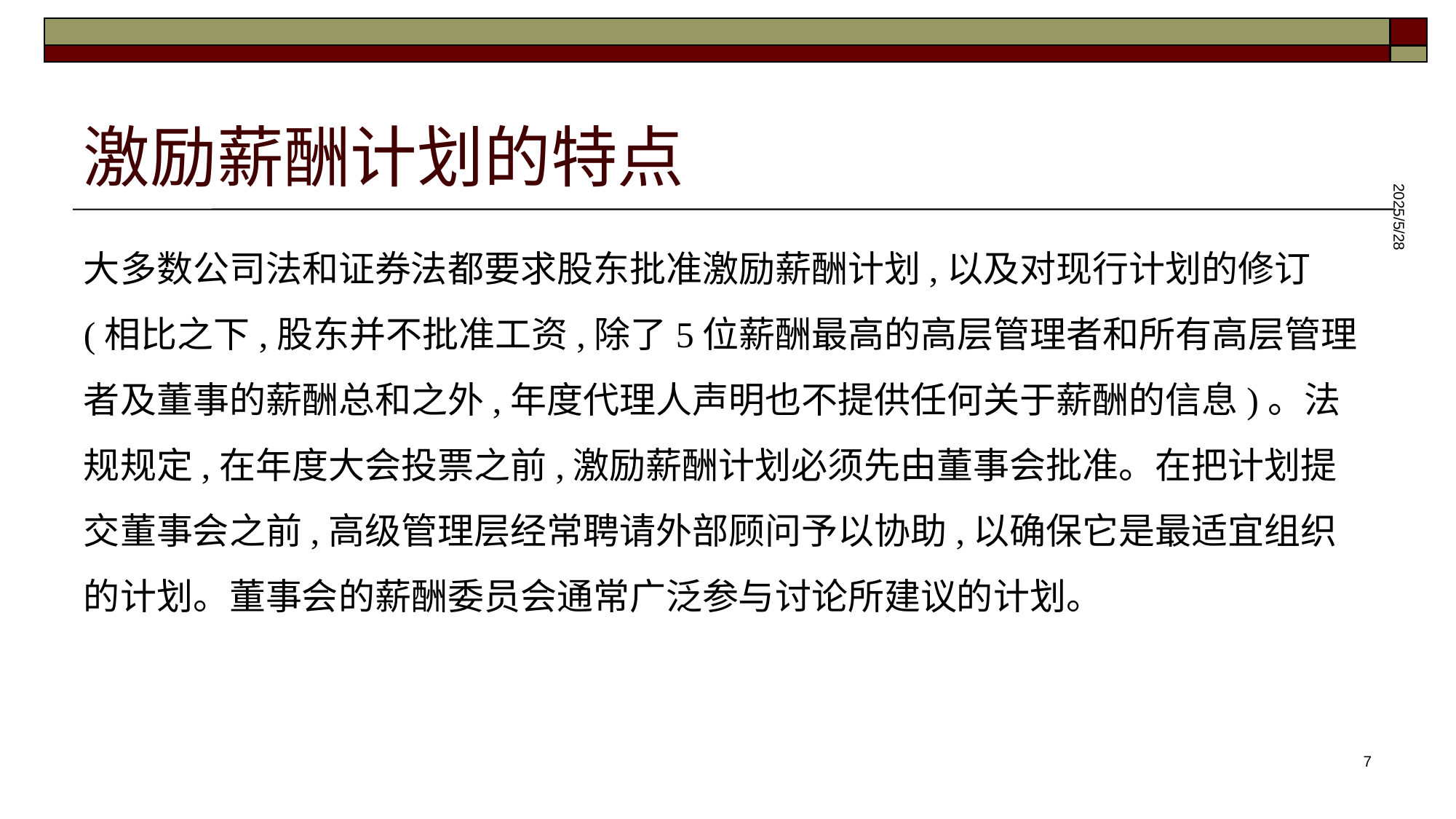

# 激励薪酬计划的特点
2025/5/28
大多数公司法和证券法都要求股东批准激励薪酬计划,以及对现行计划的修订(相比之下,股东并不批准工资,除了5位薪酬最高的高层管理者和所有高层管理者及董事的薪酬总和之外,年度代理人声明也不提供任何关于薪酬的信息)。法规规定,在年度大会投票之前,激励薪酬计划必须先由董事会批准。在把计划提交董事会之前,高级管理层经常聘请外部顾问予以协助,以确保它是最适宜组织的计划。董事会的薪酬委员会通常广泛参与讨论所建议的计划。

7